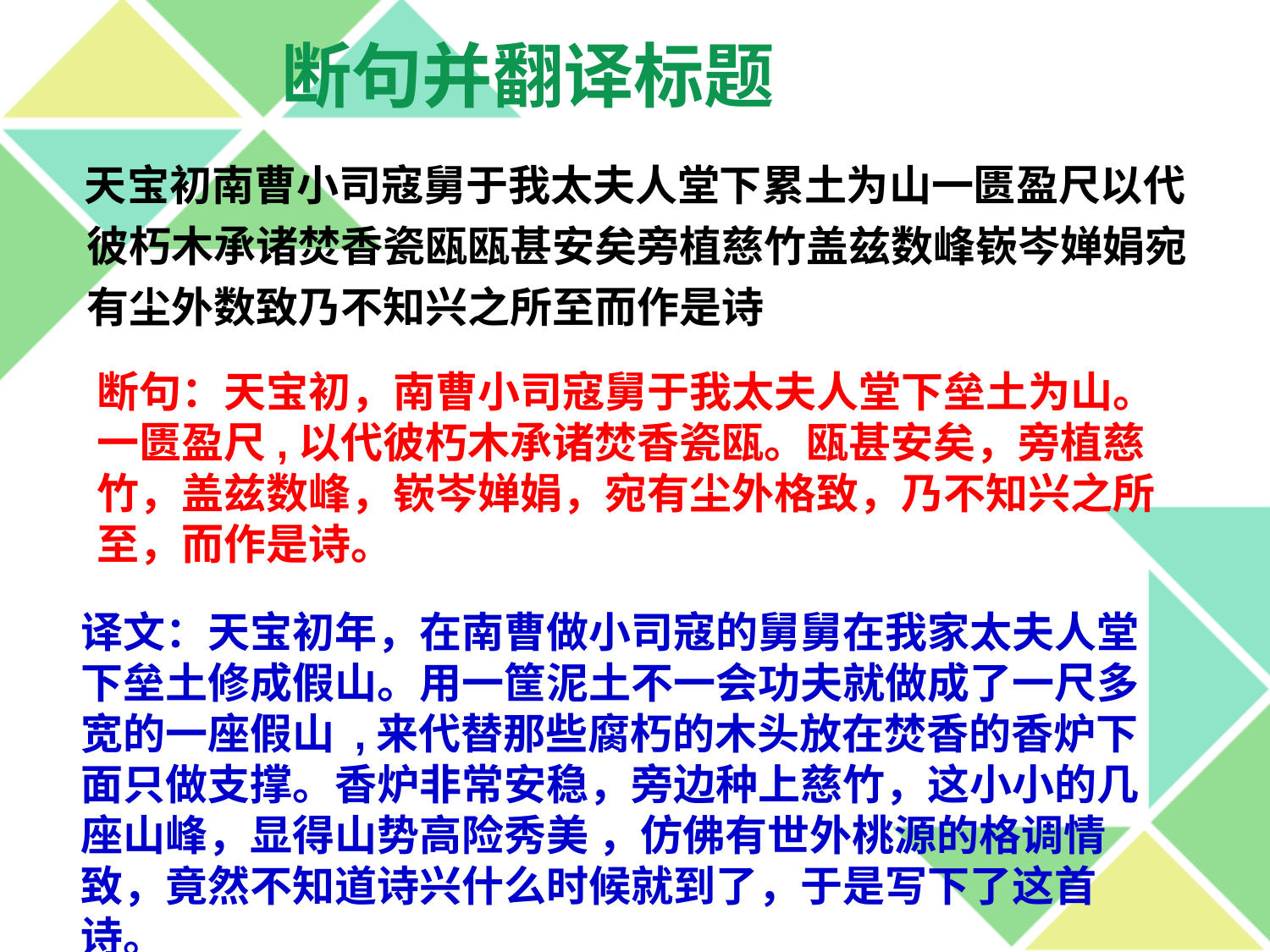

断句并翻译标题
天宝初南曹小司寇舅于我太夫人堂下累土为山一匮盈尺以代彼朽木承诸焚香瓷瓯瓯甚安矣旁植慈竹盖兹数峰嵚岑婵娟宛有尘外数致乃不知兴之所至而作是诗

断句：天宝初，南曹小司寇舅于我太夫人堂下垒土为山。一匮盈尺,以代彼朽木承诸焚香瓷瓯。瓯甚安矣，旁植慈竹，盖兹数峰，嵚岑婵娟，宛有尘外格致，乃不知兴之所至，而作是诗。
译文：天宝初年，在南曹做小司寇的舅舅在我家太夫人堂下垒土修成假山。用一筐泥土不一会功夫就做成了一尺多宽的一座假山 ,来代替那些腐朽的木头放在焚香的香炉下面只做支撑。香炉非常安稳，旁边种上慈竹，这小小的几座山峰，显得山势高险秀美 ，仿佛有世外桃源的格调情致，竟然不知道诗兴什么时候就到了，于是写下了这首诗。